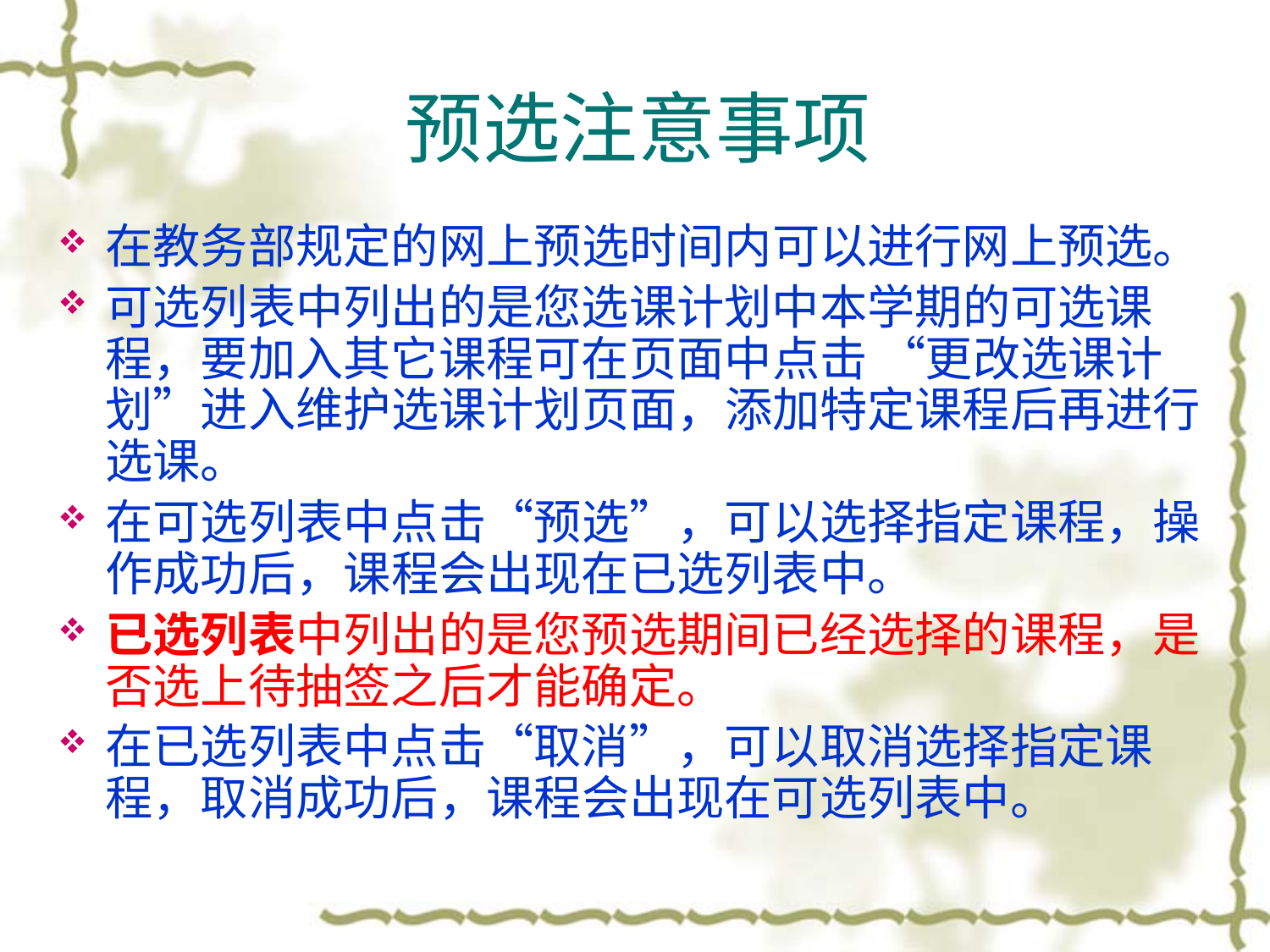

预选注意事项
在教务部规定的网上预选时间内可以进行网上预选。
可选列表中列出的是您选课计划中本学期的可选课程，要加入其它课程可在页面中点击 “更改选课计划”进入维护选课计划页面，添加特定课程后再进行选课。
在可选列表中点击“预选”，可以选择指定课程，操作成功后，课程会出现在已选列表中。
已选列表中列出的是您预选期间已经选择的课程，是否选上待抽签之后才能确定。
在已选列表中点击“取消”，可以取消选择指定课程，取消成功后，课程会出现在可选列表中。